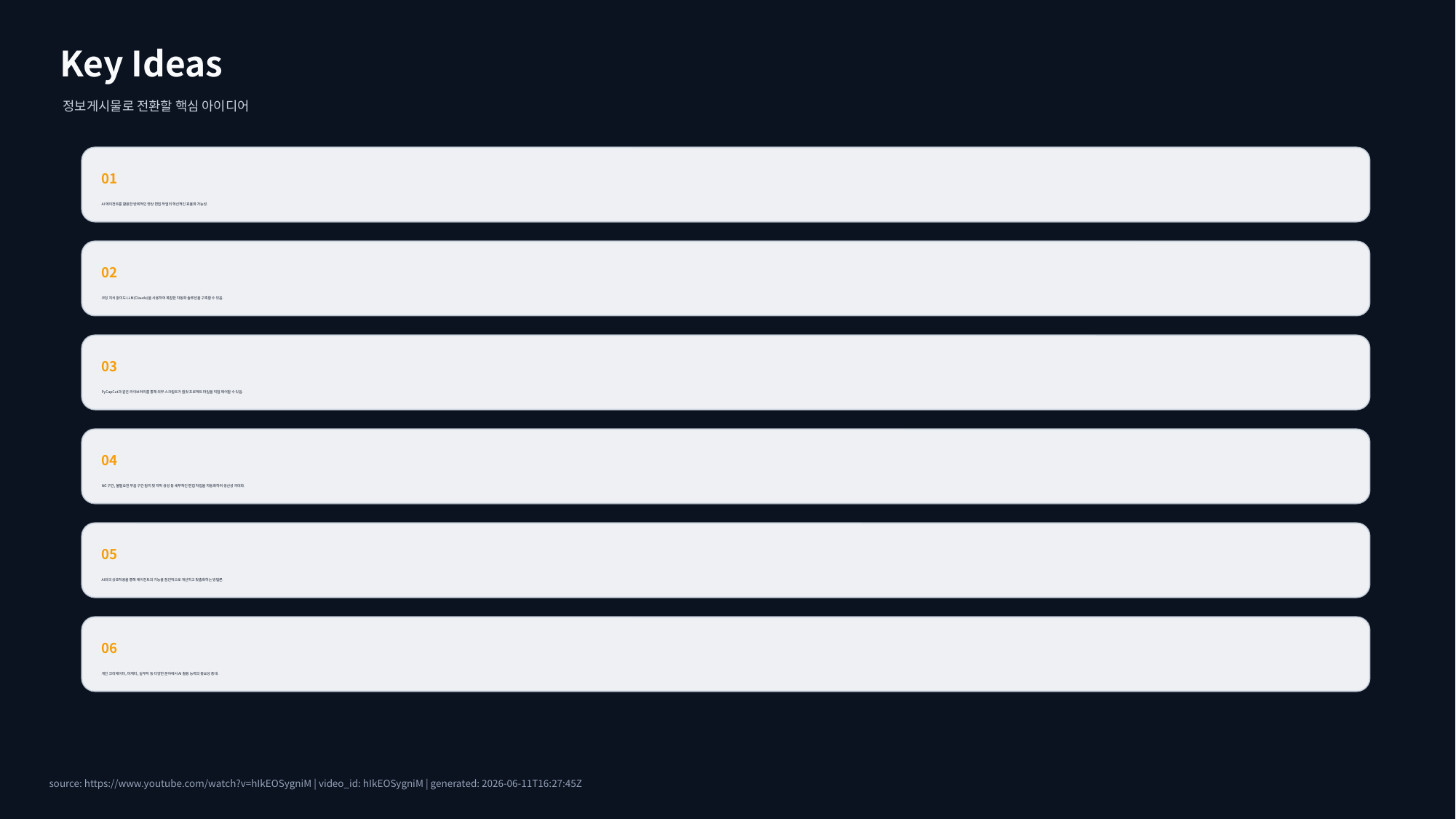

Key Ideas
정보게시물로 전환할 핵심 아이디어

01
AI 에이전트를 활용한 반복적인 영상 편집 작업의 혁신적인 효율화 가능성.

02
코딩 지식 없이도 LLM(Claude)을 사용하여 복잡한 자동화 솔루션을 구축할 수 있음.

03
PyCapCut과 같은 라이브러리를 통해 외부 스크립트가 캡컷 프로젝트 파일을 직접 제어할 수 있음.

04
NG 구간, 불필요한 무음 구간 탐지 및 자막 생성 등 세부적인 편집 작업을 자동화하여 생산성 극대화.

05
AI와의 상호작용을 통해 에이전트의 기능을 점진적으로 개선하고 맞춤화하는 방법론.

06
개인 크리에이터, 마케터, 실무자 등 다양한 분야에서 AI 활용 능력의 중요성 증대.
source: https://www.youtube.com/watch?v=hIkEOSygniM | video_id: hIkEOSygniM | generated: 2026-06-11T16:27:45Z